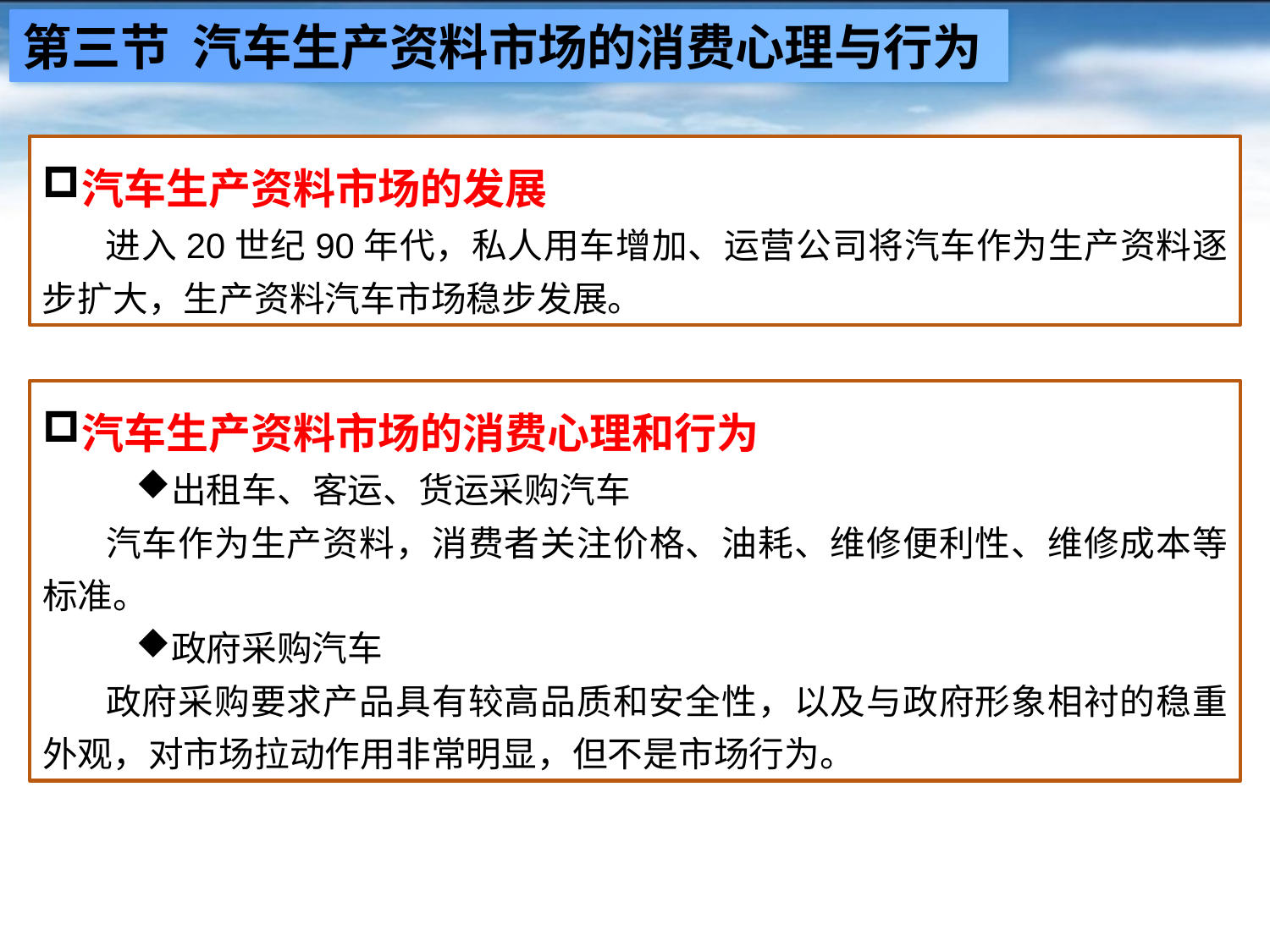

第三节  汽车生产资料市场的消费心理与行为
汽车生产资料市场的发展
进入20世纪90年代，私人用车增加、运营公司将汽车作为生产资料逐步扩大，生产资料汽车市场稳步发展。
汽车生产资料市场的消费心理和行为
出租车、客运、货运采购汽车
汽车作为生产资料，消费者关注价格、油耗、维修便利性、维修成本等标准。
政府采购汽车
政府采购要求产品具有较高品质和安全性，以及与政府形象相衬的稳重外观，对市场拉动作用非常明显，但不是市场行为。
47